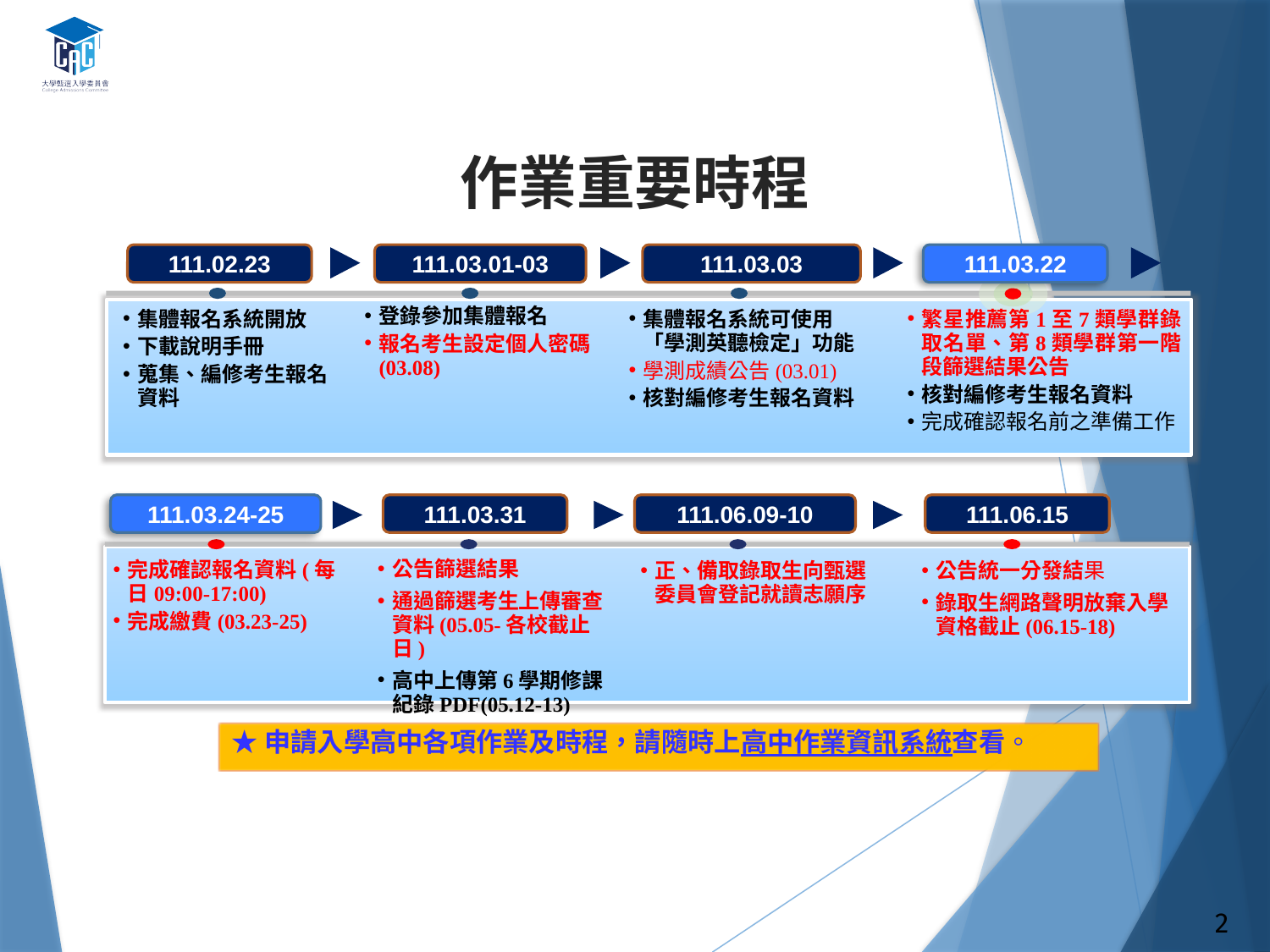

作業重要時程
111.02.23
111.03.01-03
111.03.03
111.03.22

登錄參加集體報名
報名考生設定個人密碼(03.08)

集體報名系統開放
下載說明手冊
蒐集、編修考生報名資料
集體報名系統可使用「學測英聽檢定」功能
學測成績公告(03.01)
核對編修考生報名資料
繁星推薦第1至7類學群錄取名單、第8類學群第一階段篩選結果公告
核對編修考生報名資料
完成確認報名前之準備工作
111.03.24-25
111.03.31
111.06.09-10
111.06.15

公告篩選結果
通過篩選考生上傳審查資料(05.05-各校截止日)
高中上傳第6學期修課紀錄PDF(05.12-13)
完成確認報名資料(每日09:00-17:00)
完成繳費(03.23-25)
正、備取錄取生向甄選委員會登記就讀志願序
公告統一分發結果
錄取生網路聲明放棄入學資格截止(06.15-18)
★申請入學高中各項作業及時程，請隨時上高中作業資訊系統查看。